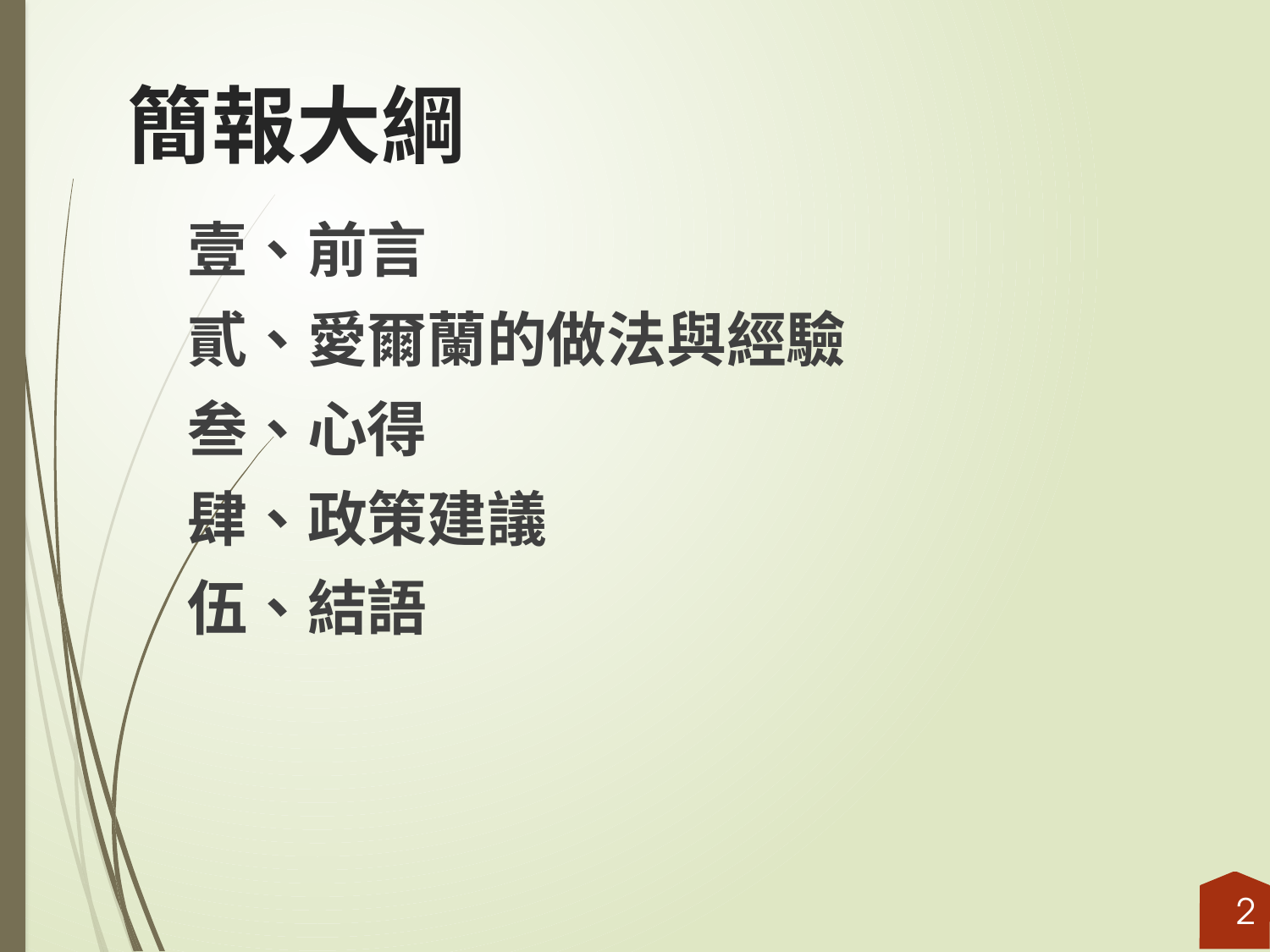

# 簡報大綱
壹、前言
貳、愛爾蘭的做法與經驗
叁、心得
肆、政策建議
伍、結語
2